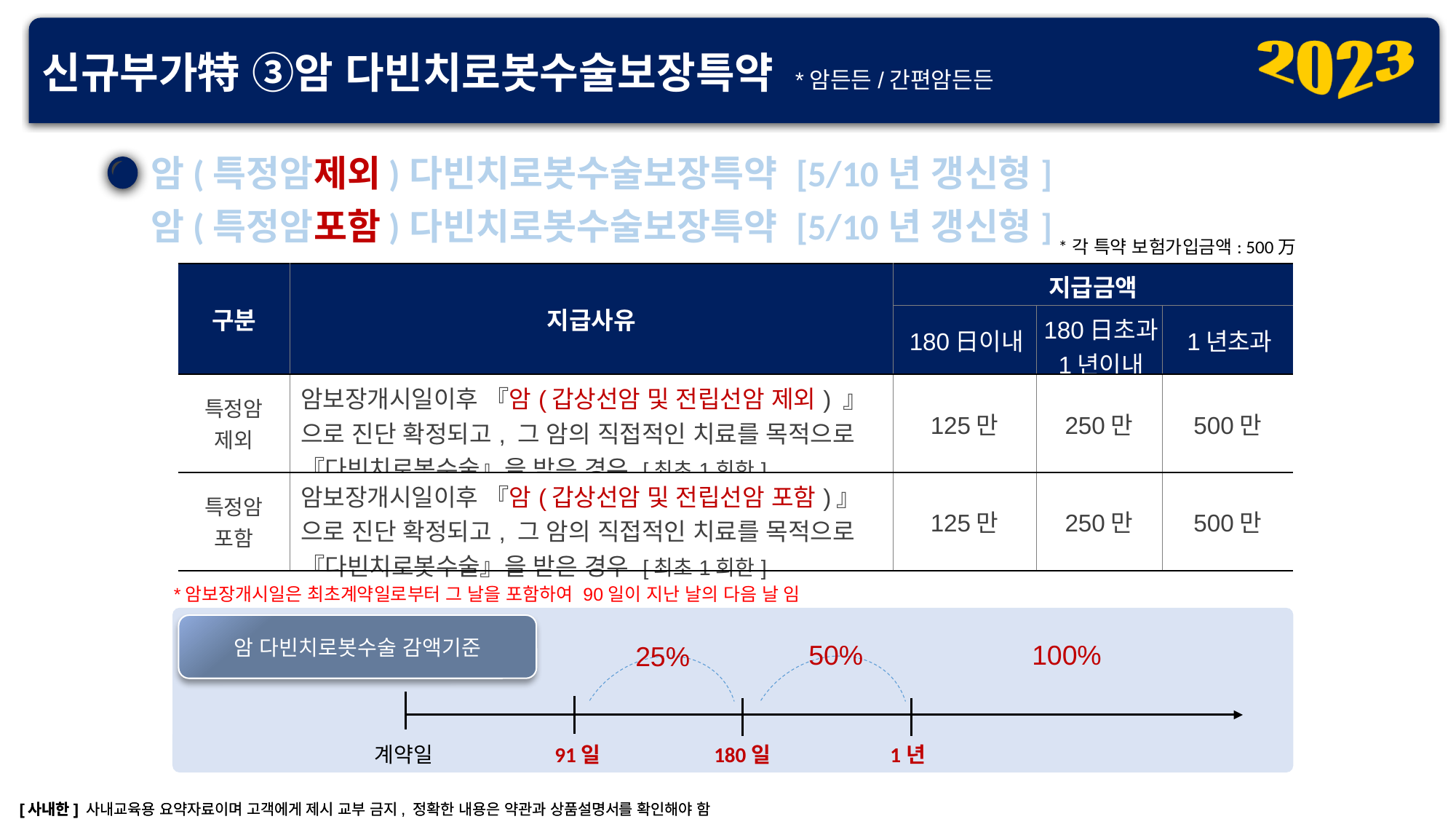

신규부가特 ③암 다빈치로봇수술보장특약 *암든든/간편암든든
암(특정암제외)다빈치로봇수술보장특약 [5/10년 갱신형]

암(특정암포함)다빈치로봇수술보장특약 [5/10년 갱신형]
*각 특약 보험가입금액: 500万
| 구분 | 지급사유 | 지급금액 |  |  |
| --- | --- | --- | --- | --- |
|  |  | 180日이내 | 180日초과 1년이내 | 1년초과 |
| 특정암 제외 | 암보장개시일이후 『암(갑상선암 및 전립선암 제외) 』 으로 진단 확정되고, 그 암의 직접적인 치료를 목적으로 『다빈치로봇수술』을 받은 경우 [최초1회한] | 125만 | 250만 | 500만 |
| 특정암 포함 | 암보장개시일이후 『암(갑상선암 및 전립선암 포함)』 으로 진단 확정되고, 그 암의 직접적인 치료를 목적으로 『다빈치로봇수술』을 받은 경우 [최초1회한] | 125만 | 250만 | 500만 |
*암보장개시일은 최초계약일로부터 그 날을 포함하여 90일이 지난 날의 다음 날 임

암 다빈치로봇수술 감액기준

50%
100%
25%

계약일
91일
180일
1년